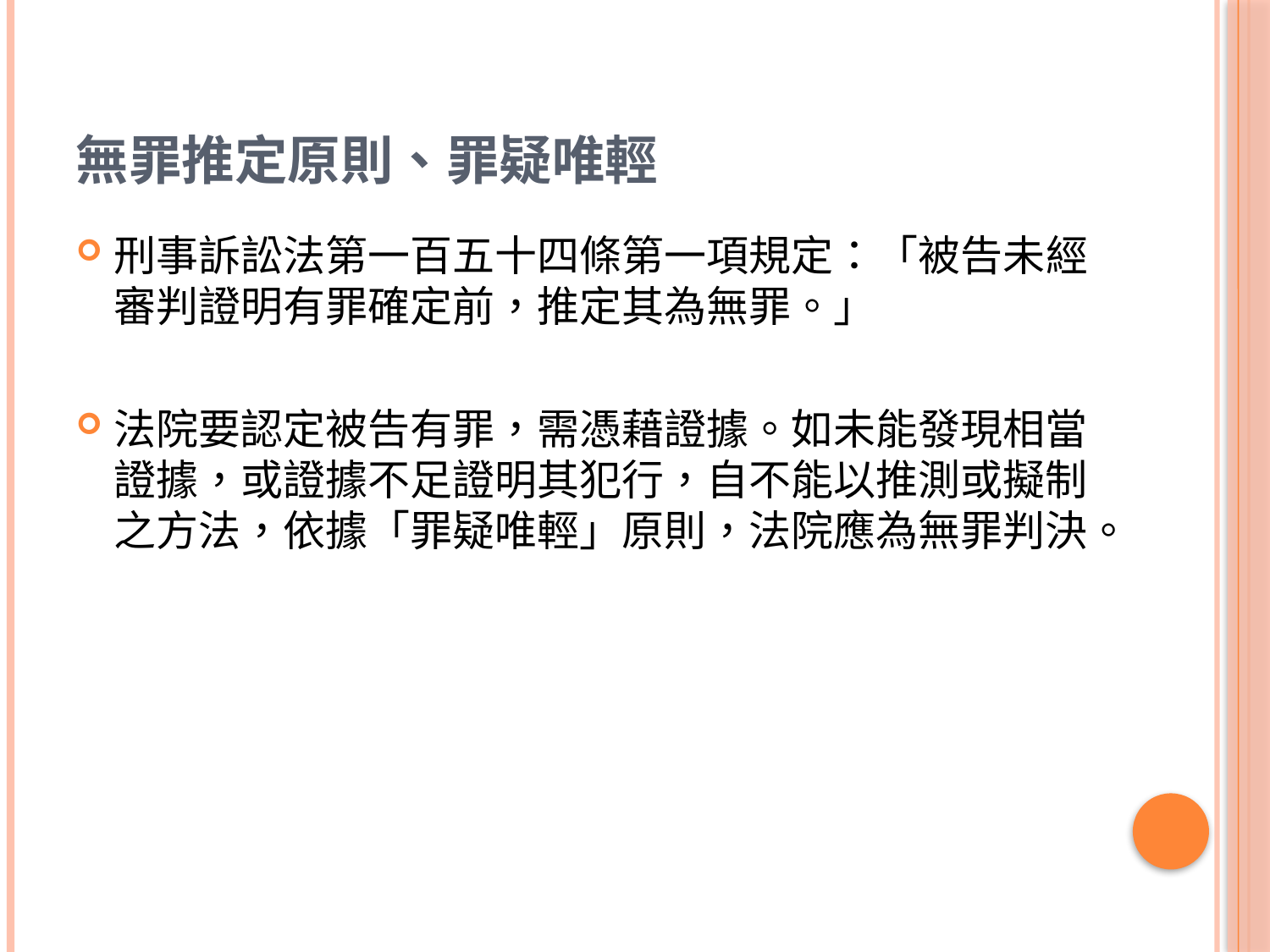

# 無罪推定原則、罪疑唯輕
刑事訴訟法第一百五十四條第一項規定：「被告未經審判證明有罪確定前，推定其為無罪。」

法院要認定被告有罪，需憑藉證據。如未能發現相當證據，或證據不足證明其犯行，自不能以推測或擬制之方法，依據「罪疑唯輕」原則，法院應為無罪判決。